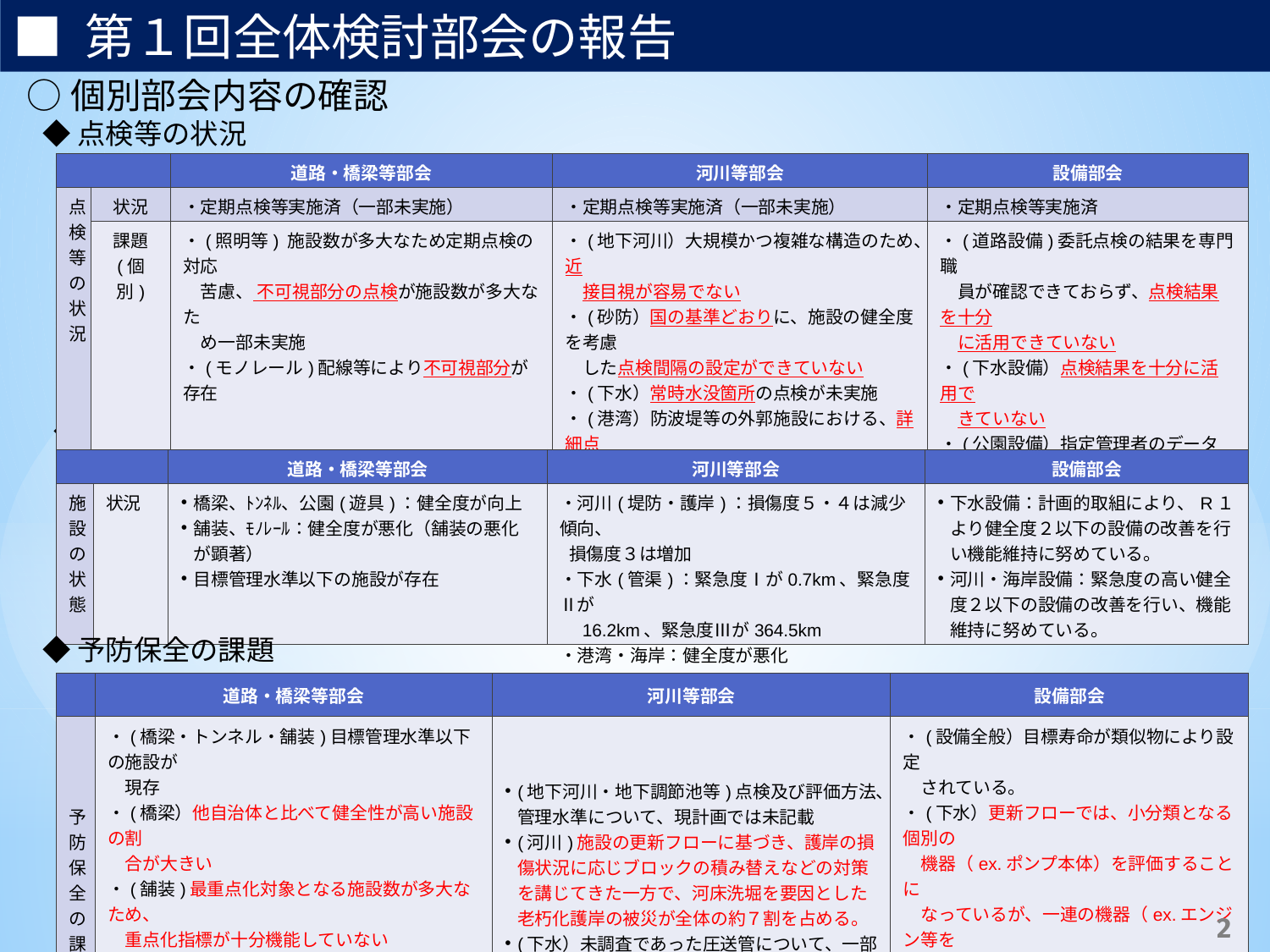

■ 第１回全体検討部会の報告
○個別部会内容の確認
◆点検等の状況
|  |  | 道路・橋梁等部会 | 河川等部会 | 設備部会 |
| --- | --- | --- | --- | --- |
| 点検等の状況 | 状況 | ・定期点検等実施済（一部未実施） | ・定期点検等実施済（一部未実施） | ・定期点検等実施済 |
|  | 課題 (個別) | ・(照明等) 施設数が多大なため定期点検の対応　 　苦慮、 不可視部分の点検が施設数が多大なた 　め一部未実施 ・(モノレール)配線等により不可視部分が存在 | ・(地下河川）大規模かつ複雑な構造のため、近 　接目視が容易でない ・(砂防）国の基準どおりに、施設の健全度を考慮 　した点検間隔の設定ができていない ・(下水）常時水没箇所の点検が未実施 ・(港湾）防波堤等の外郭施設における、詳細点 　検の項目や位置付け | ・(道路設備)委託点検の結果を専門職 　員が確認できておらず、点検結果を十分 　に活用できていない ・(下水設備）点検結果を十分に活用で 　きていない ・(公園設備）指定管理者のデータは蓄 　積されているが、維持DBへの登録が十 　分ではない |
◆施設の状態
|  |  | 道路・橋梁等部会 | 河川等部会 | 設備部会 |
| --- | --- | --- | --- | --- |
| 施設の状態 | 状況 | 橋梁、ﾄﾝﾈﾙ、公園(遊具)：健全度が向上 舗装、ﾓﾉﾚｰﾙ：健全度が悪化（舗装の悪化が顕著） 目標管理水準以下の施設が存在 | ・河川(堤防・護岸)：損傷度５・４は減少傾向、　 損傷度３は増加 ・下水(管渠)：緊急度Ⅰが0.7km、緊急度Ⅱが 　16.2km、緊急度Ⅲが364.5km ・港湾・海岸：健全度が悪化 | 下水設備：計画的取組により、R１より健全度２以下の設備の改善を行い機能維持に努めている。 河川・海岸設備：緊急度の高い健全度２以下の設備の改善を行い、機能維持に努めている。 |
◆予防保全の課題
|  | 道路・橋梁等部会 | 河川等部会 | 設備部会 |
| --- | --- | --- | --- |
| 予防 保全の課題 | ・(橋梁・トンネル・舗装)目標管理水準以下の施設が 　現存 ・(橋梁）他自治体と比べて健全性が高い施設の割 　合が大きい ・(舗装)最重点化対象となる施設数が多大なため、 　重点化指標が十分機能していない ・(照明等)多大な施設の補修と更新の進捗管理 ・(モノ)将来の延伸を考慮した計画の立案が必要 ・(遊具)更新フローの中に社会的ニーズが加味されて 　いない | (地下河川・地下調節池等)点検及び評価方法、管理水準について、現計画では未記載 (河川)施設の更新フローに基づき、護岸の損傷状況に応じブロックの積み替えなどの対策を講じてきた一方で、河床洗堀を要因とした老朽化護岸の被災が全体の約７割を占める。 (下水）未調査であった圧送管について、一部分が点検可能な技術が出来たが、代替施設がなければ補修等の対策ができない。 | ・(設備全般）目標寿命が類似物により設定 　されている。 ・(下水）更新フローでは、小分類となる個別の 　機器（ex.ポンプ本体）を評価することに 　なっているが、一連の機器（ex.エンジン等を 　加えた排水機器）をまとめた中分類単位で更 　新・改築を行うほうが効率的・経済的な場合 　がある |
2